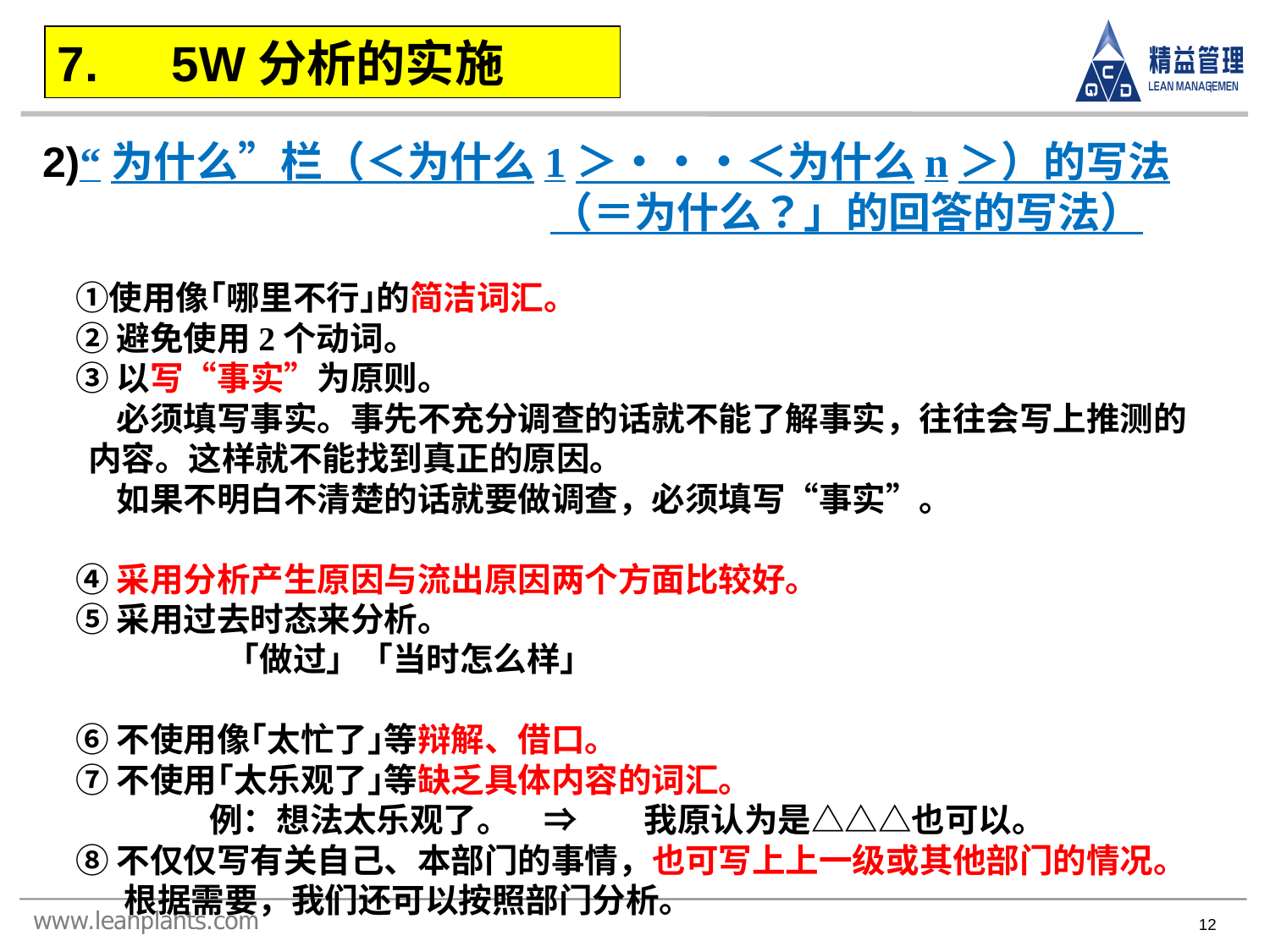

7.　5W分析的实施
2)“为什么”栏（＜为什么1＞・・・＜为什么n＞）的写法
　　　　　　　　　　　　（＝为什么？」的回答的写法）

　①使用像｢哪里不行｣的简洁词汇。
　② 避免使用2个动词。
　③ 以写“事实”为原则。
　　 必须填写事实。事先不充分调查的话就不能了解事实，往往会写上推测的
     内容。这样就不能找到真正的原因。
　　 如果不明白不清楚的话就要做调查，必须填写“事实”。

　④ 采用分析产生原因与流出原因两个方面比较好。
　⑤ 采用过去时态来分析。
　　　　　　｢做过｣　｢当时怎么样｣

　⑥ 不使用像｢太忙了｣等辩解、借口。
　⑦ 不使用｢太乐观了｣等缺乏具体内容的词汇。
　　　　　例：想法太乐观了。　⇒　　我原认为是△△△也可以。
　⑧ 不仅仅写有关自己、本部门的事情，也可写上上一级或其他部门的情况。
　　  根据需要，我们还可以按照部门分析。